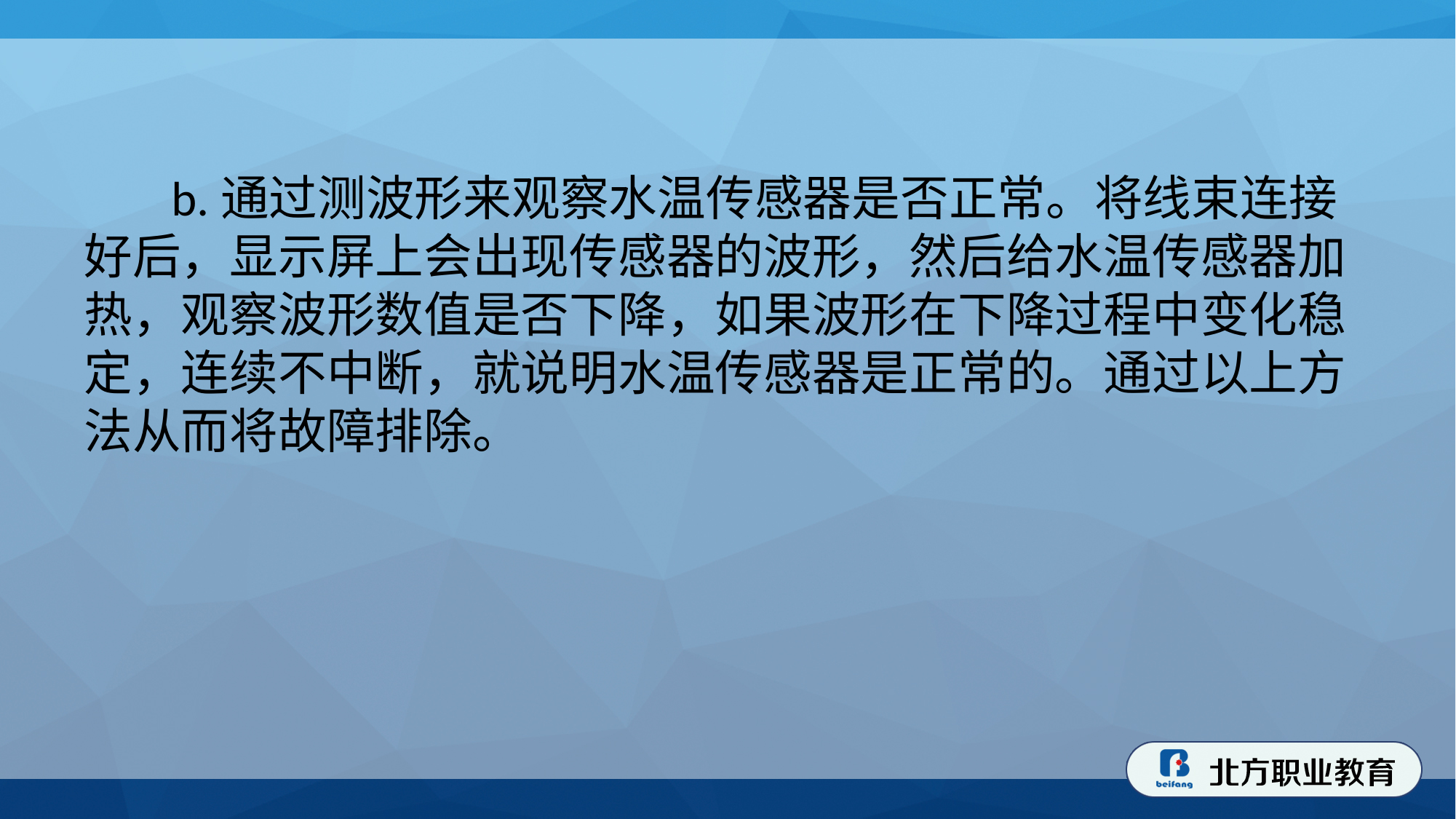

b.通过测波形来观察水温传感器是否正常。将线束连接好后，显示屏上会出现传感器的波形，然后给水温传感器加热，观察波形数值是否下降，如果波形在下降过程中变化稳定，连续不中断，就说明水温传感器是正常的。通过以上方法从而将故障排除。